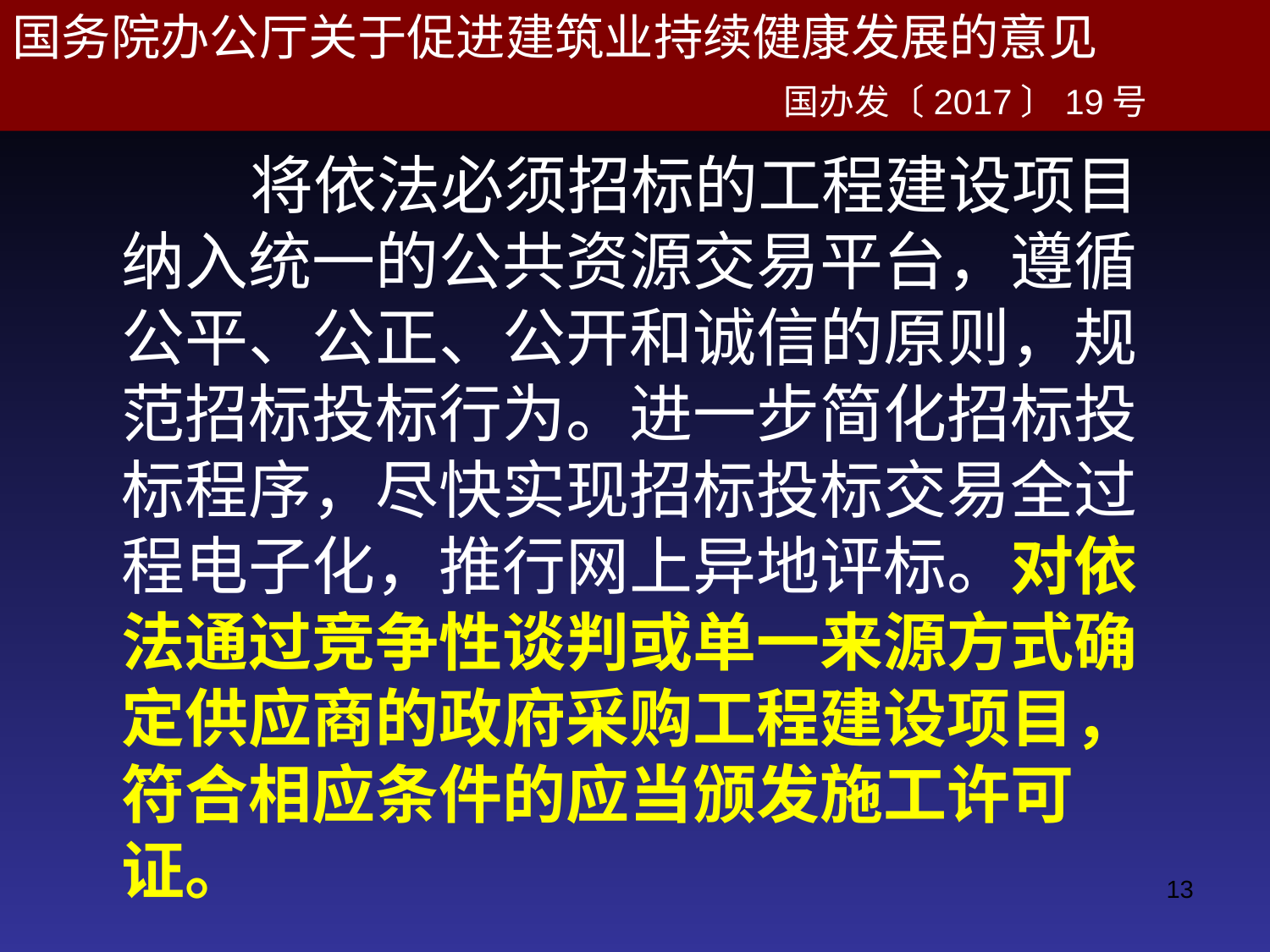

国务院办公厅关于促进建筑业持续健康发展的意见
                                                                     国办发〔2017〕19号
        将依法必须招标的工程建设项目纳入统一的公共资源交易平台，遵循公平、公正、公开和诚信的原则，规范招标投标行为。进一步简化招标投标程序，尽快实现招标投标交易全过程电子化，推行网上异地评标。对依法通过竞争性谈判或单一来源方式确定供应商的政府采购工程建设项目，符合相应条件的应当颁发施工许可证。
13